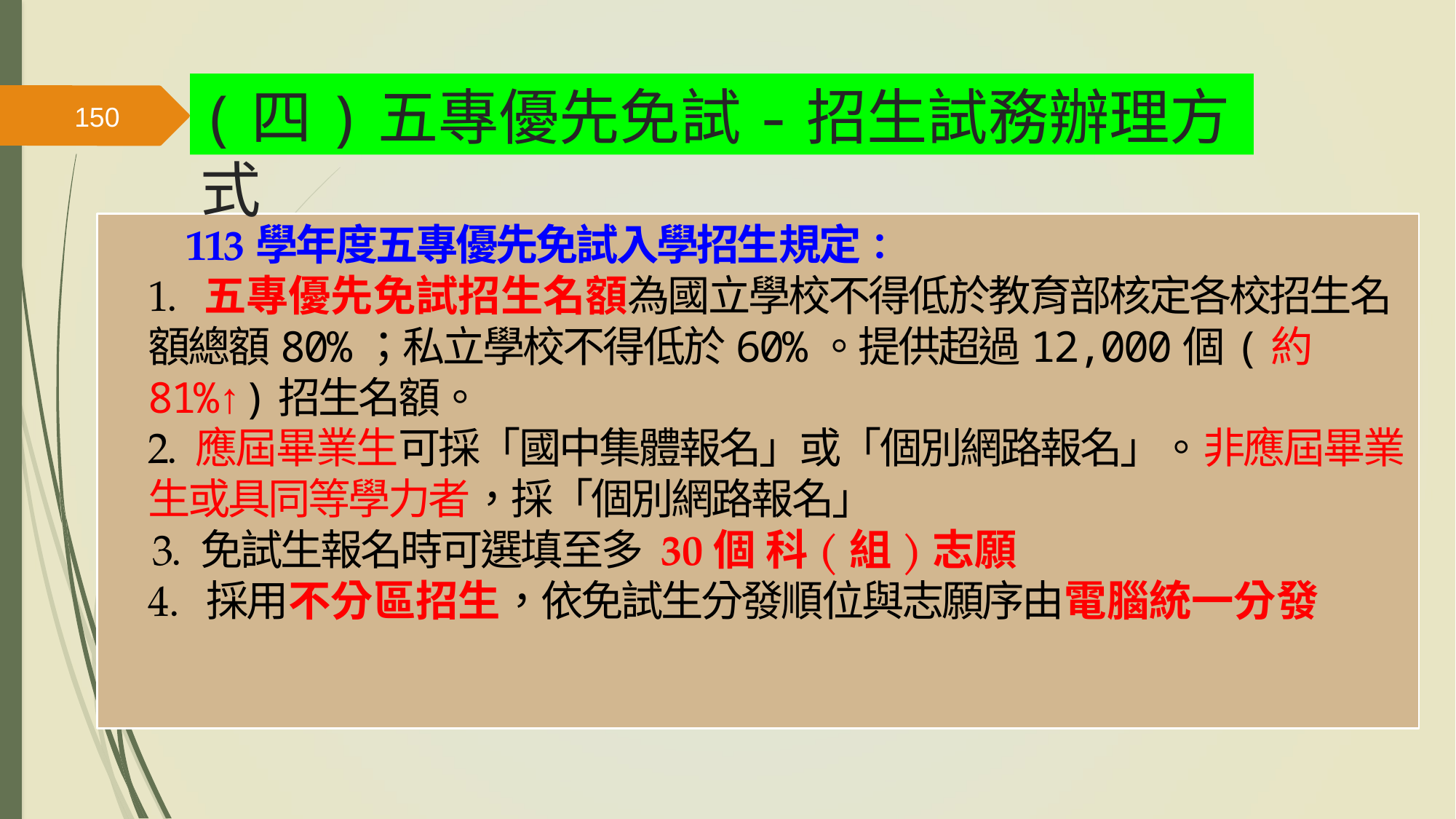

(四)五專優先免試-招生試務辦理方式
150
     113學年度五專優先免試入學招生規定：
1.  五專優先免試招生名額為國立學校不得低於教育部核定各校招生名額總額80%；私立學校不得低於60%。提供超過12,000個(約81%↑)招生名額。
2. 應屆畢業生可採「國中集體報名」或「個別網路報名」。非應屆畢業生或具同等學力者，採「個別網路報名」
        3. 免試生報名時可選填至多 30個 科(組)志願
4.  採用不分區招生，依免試生分發順位與志願序由電腦統一分發